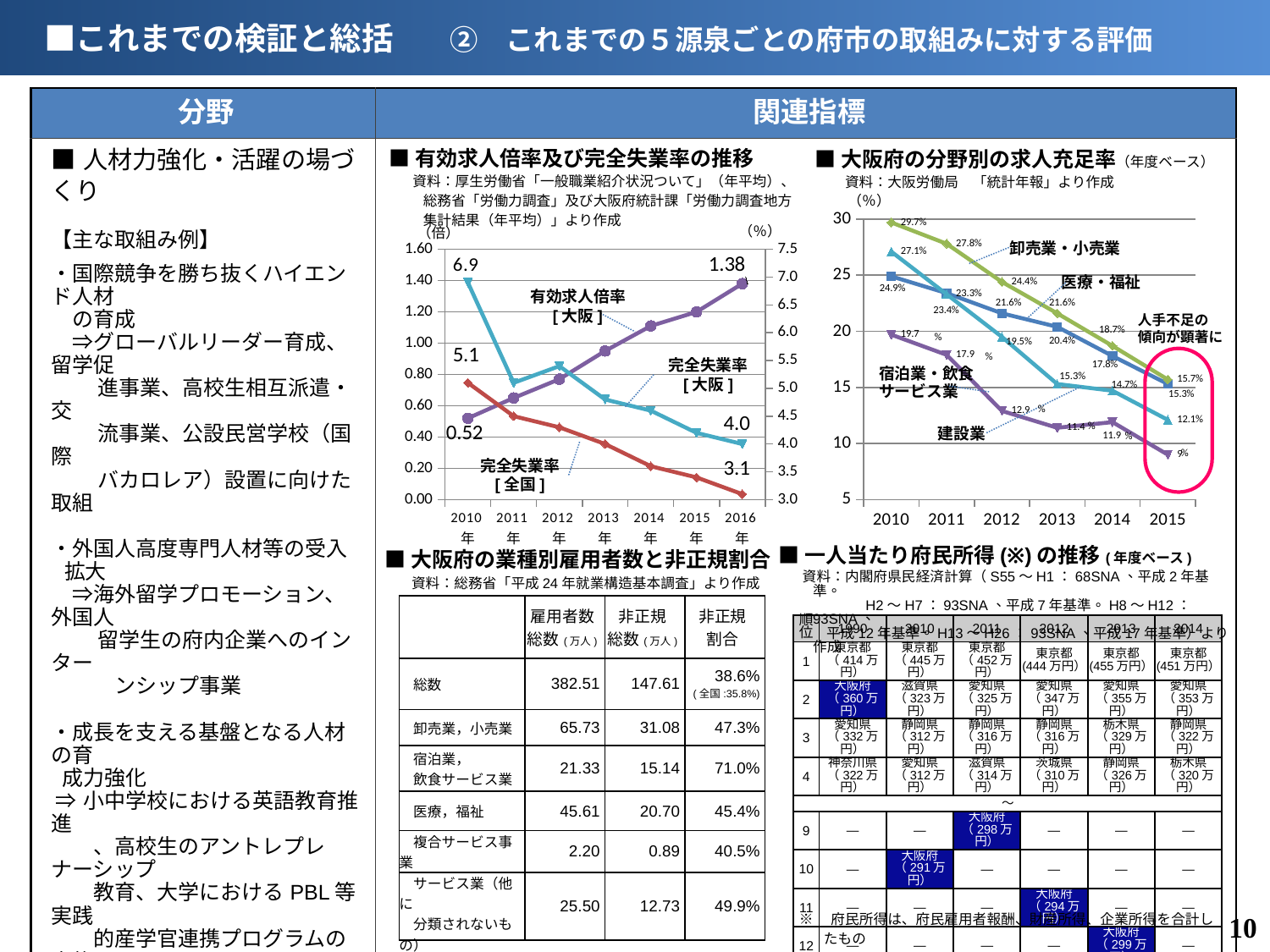

■これまでの検証と総括　　②　これまでの５源泉ごとの府市の取組みに対する評価
| 分野 | 関連指標 |
| --- | --- |
| ■人材力強化・活躍の場づくり 【主な取組み例】 ・国際競争を勝ち抜くハイエンド人材 　の育成 　⇒グローバルリーダー育成、留学促 　　 進事業、高校生相互派遣・交 　　 流事業、公設民営学校（国際 　　 バカロレア）設置に向けた取組 ・外国人高度専門人材等の受入拡大 　⇒海外留学プロモーション、外国人 　　 留学生の府内企業へのインター 　　　ンシップ事業 ・成長を支える基盤となる人材の育 成力強化 ⇒小中学校における英語教育推進 　　、高校生のアントレプレナーシップ 　　教育、大学におけるPBL等実践 　　的産学官連携プログラムの実施 　　 ・地域の強みを活かす労働市場の構築 　⇒OSAKAしごとフィールドにおける 　　ハローワーク業務との一体的運営 ・成長を支えるセーフティネットの整備と多様な人材が活躍できる場づくり 　⇒男女いきいき・元気宣言、 　　OSAKA女性活躍推進会議 |  |
■有効求人倍率及び完全失業率の推移
■大阪府の分野別の求人充足率（年度ベース）
　資料：厚生労働省「一般職業紹介状況ついて」（年平均）、総務省「労働力調査」及び大阪府統計課「労働力調査地方集計結果（年平均）」より作成
　資料：大阪労働局　「統計年報」より作成
（％）

### Chart

| Category | 医療・福祉 | 卸売業・小売業 | 宿泊業・飲食サービス業 | 建設業 |
|---|---|---|---|---|
| 2010 | 24.9 | 29.7 | 19.7 | 27.1 |
| 2011 | 23.4 | 27.8 | 17.9 | 23.3 |
| 2012 | 21.6 | 24.4 | 12.9 | 19.5 |
| 2013 | 20.4 | 21.6 | 11.4 | 15.3 |
| 2014 | 17.8 | 18.7 | 11.9 | 14.7 |
| 2015 | 15.3 | 15.7 | 9.0 | 12.1 |
（％）
（倍）

### Chart

| Category | 大阪府 | 全国 | 大阪 |
|---|---|---|---|
| 2010年 | 0.52 | 5.1 | 6.9 |
| 2011年 | 0.65 | 4.5 | 5.1 |
| 2012年 | 0.77 | 4.3 | 5.4 |
| 2013年 | 0.95 | 4.0 | 4.8 |
| 2014年 | 1.11 | 3.6 | 4.6 |
| 2015年 | 1.2 | 3.4 | 4.2 |
| 2016年 | 1.38 | 3.1 | 4.0 |
卸売業・小売業
医療・福祉
有効求人倍率
[大阪]
人手不足の
傾向が顕著に
%
%

完全失業率
[大阪]
宿泊業・飲食
サービス業
%
%
%
建設業
%
完全失業率
[全国]
■一人当たり府民所得(※)の推移(年度ベース)
■大阪府の業種別雇用者数と非正規割合
　資料：内閣府県民経済計算（S55～H1：68SNA、平成2年基準。
　　　　　 H2～H7：93SNA、平成7年基準。H8～H12：93SNA、
           平成12年基準。H13～H26：93SNA、平成17年基準）より作成
　資料：総務省「平成24年就業構造基本調査」より作成
|  | 雇用者数 総数(万人) | 非正規 総数(万人) | 非正規 割合 |
| --- | --- | --- | --- |
| 総数 | 382.51 | 147.61 | 38.6% (全国:35.8%) |
| 卸売業，小売業 | 65.73 | 31.08 | 47.3% |
| 宿泊業， 　飲食サービス業 | 21.33 | 15.14 | 71.0% |
| 医療，福祉 | 45.61 | 20.70 | 45.4% |
| 複合サービス事業 | 2.20 | 0.89 | 40.5% |
| サービス業（他に 　分類されないもの） | 25.50 | 12.73 | 49.9% |
| 順位 | 1990 | 2010 | 2011 | 2012 | 2013 | 2014 |
| --- | --- | --- | --- | --- | --- | --- |
| 1 | 東京都 （414万円） | 東京都 （445万円） | 東京都 （452万円） | 東京都 (444万円） | 東京都 (455万円） | 東京都 (451万円） |
| 2 | 大阪府 （360万円） | 滋賀県 （323万円） | 愛知県 （325万円） | 愛知県 （347万円） | 愛知県 （355万円） | 愛知県 （353万円） |
| 3 | 愛知県 （332万円） | 静岡県 （312万円） | 静岡県 （316万円） | 静岡県 （316万円） | 栃木県 （329万円） | 静岡県 （322万円） |
| 4 | 神奈川県 （322万円） | 愛知県 （312万円） | 滋賀県 （314万円） | 茨城県 （310万円） | 静岡県 （326万円） | 栃木県 （320万円） |
| ～ |  |  |  |  |  |  |
| 9 | ― | ― | 大阪府 （298万円） | ― | ― | ― |
| 10 | ― | 大阪府 （291万円） | ― | ― | ― | ― |
| 11 | ― | ― | ― | 大阪府 （294万円） | ― | ― |
| 12 | ― | ― | ― | ― | 大阪府 （299万円） | ― |
| 13 | ― | ― | ― | ― | ― | 大阪府 （301万円） |
10
※　府民所得は、府民雇用者報酬、財産所得、企業所得を合計したもの